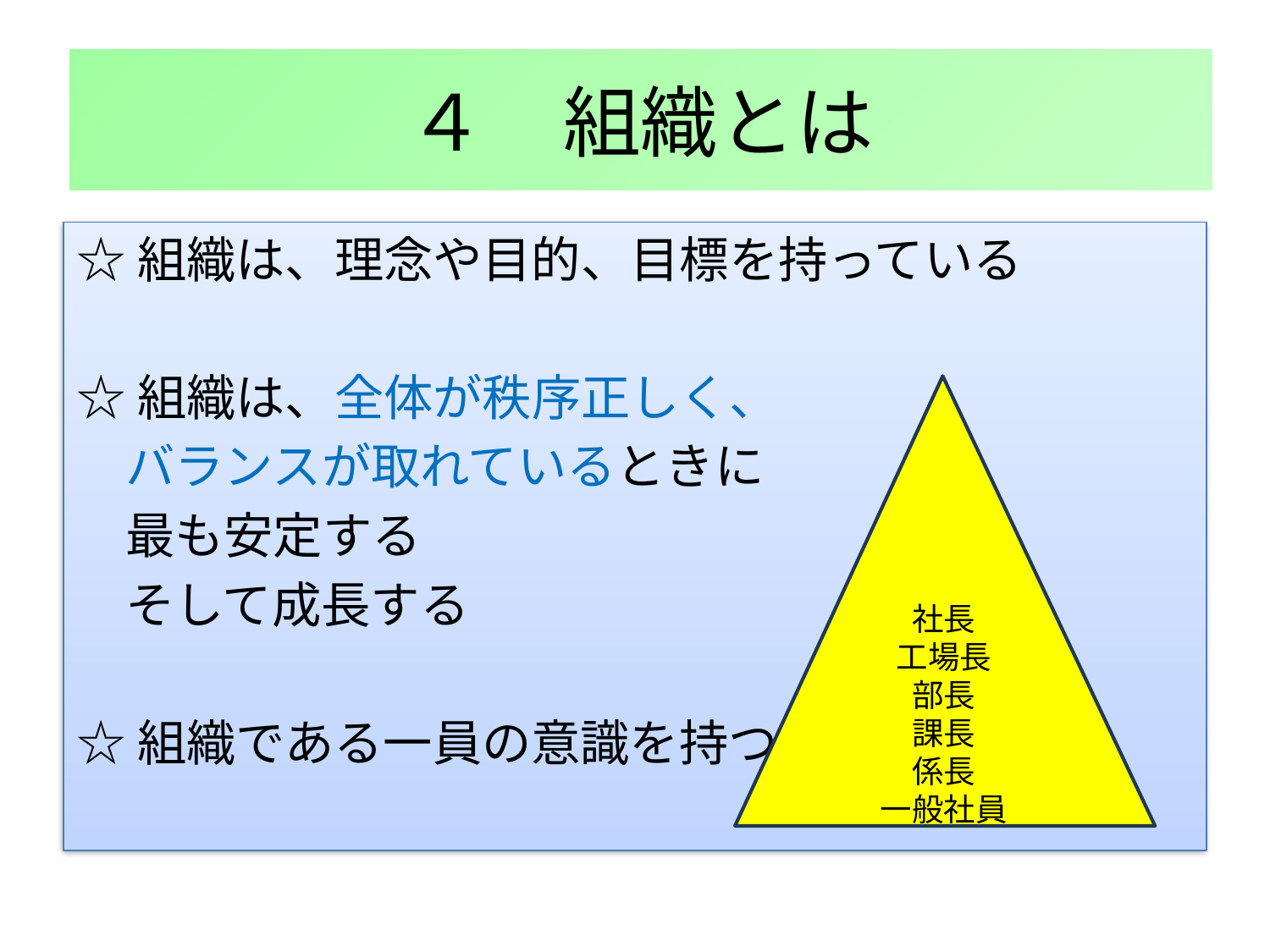

４　組織とは
☆組織は、理念や目的、目標を持っている

☆組織は、全体が秩序正しく、
　バランスが取れているときに
　最も安定する
　そして成長する

☆組織である一員の意識を持つ
社長
工場長
部長
課長
係長
一般社員